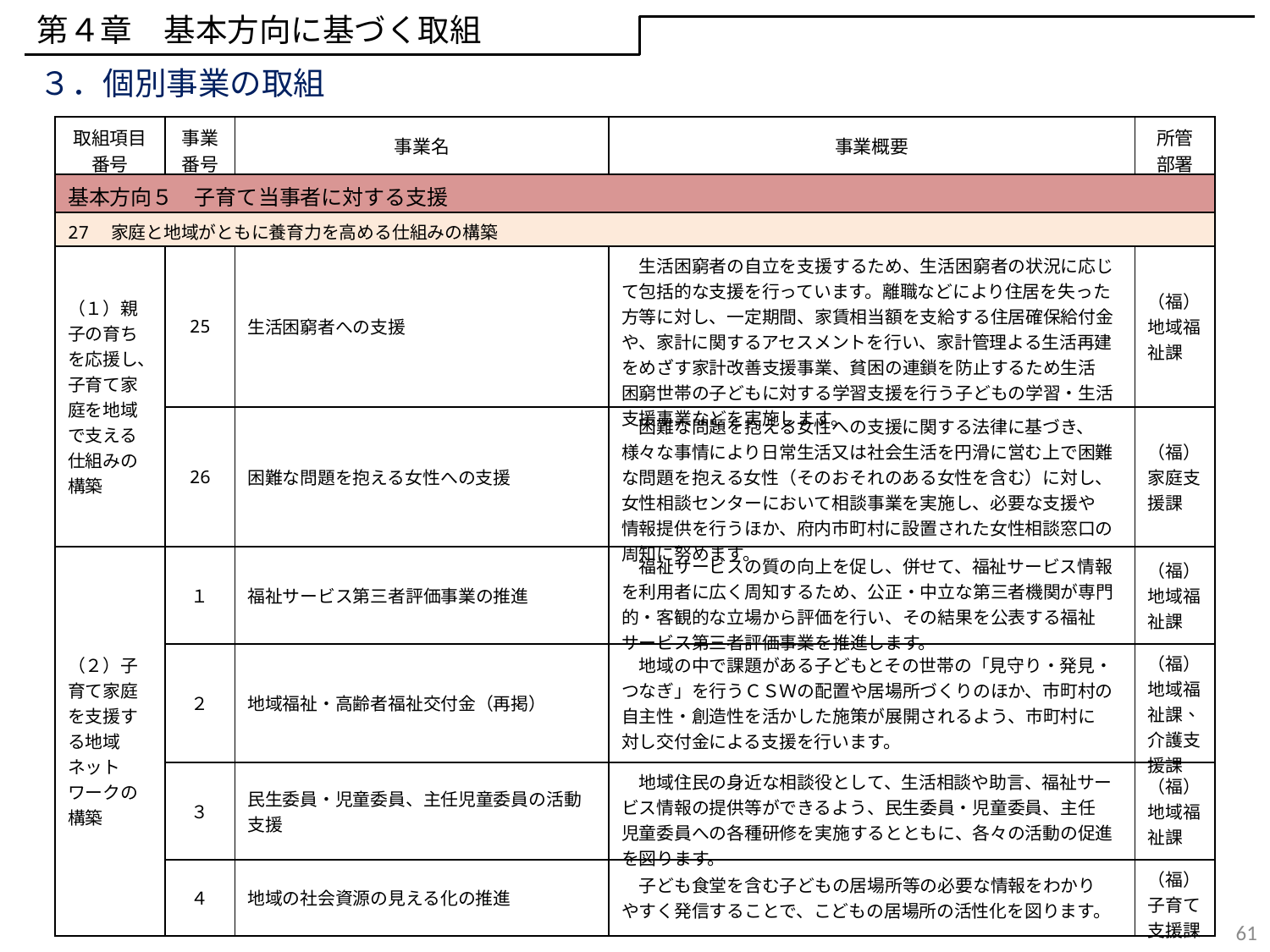

第４章　基本方向に基づく取組
３．個別事業の取組
| 取組項目 番号 | 事業 番号 | 事業名 | 事業概要 | 所管 部署 |
| --- | --- | --- | --- | --- |
| 基本方向５　子育て当事者に対する支援 |  |  |  |  |
| 27　家庭と地域がともに養育力を高める仕組みの構築 |  |  |  |  |
| （１）親子の育ちを応援し、子育て家庭を地域で支える仕組みの構築 | 25 | 生活困窮者への支援 | 生活困窮者の自立を支援するため、生活困窮者の状況に応じて包括的な支援を行っています。離職などにより住居を失った方等に対し、一定期間、家賃相当額を支給する住居確保給付金や、家計に関するアセスメントを行い、家計管理よる生活再建をめざす家計改善支援事業、貧困の連鎖を防止するため生活 困窮世帯の子どもに対する学習支援を行う子どもの学習・生活支援事業などを実施します。 | （福）地域福祉課 |
| （１）親子の育ちを応援し、子育て家庭を地域で支える仕組みの構築 | 26 | 困難な問題を抱える女性への支援 | 困難な問題を抱える女性への支援に関する法律に基づき、様々な事情により日常生活又は社会生活を円滑に営む上で困難な問題を抱える女性（そのおそれのある女性を含む）に対し、女性相談センターにおいて相談事業を実施し、必要な支援や 情報提供を行うほか、府内市町村に設置された女性相談窓口の周知に努めます。 | （福）家庭支援課 |
| （２）子育て家庭を支援する地域ネットワークの構築 | １ | 福祉サービス第三者評価事業の推進 | 福祉サービスの質の向上を促し、併せて、福祉サービス情報を利用者に広く周知するため、公正・中立な第三者機関が専門的・客観的な立場から評価を行い、その結果を公表する福祉サービス第三者評価事業を推進します。 | （福）地域福祉課 |
|  | ２ | 地域福祉・高齢者福祉交付金（再掲） | 地域の中で課題がある子どもとその世帯の「見守り・発見・つなぎ」を行うＣＳＷの配置や居場所づくりのほか、市町村の 自主性・創造性を活かした施策が展開されるよう、市町村に 対し交付金による支援を行います。 | （福）地域福祉課、介護支援課 |
|  | ３ | 民生委員・児童委員、主任児童委員の活動支援 | 地域住民の身近な相談役として、生活相談や助言、福祉サービス情報の提供等ができるよう、民生委員・児童委員、主任 児童委員への各種研修を実施するとともに、各々の活動の促進を図ります。 | （福）地域福祉課 |
|  | ４ | 地域の社会資源の見える化の推進 | 子ども食堂を含む子どもの居場所等の必要な情報をわかり やすく発信することで、こどもの居場所の活性化を図ります。 | （福）子育て支援課 |
61